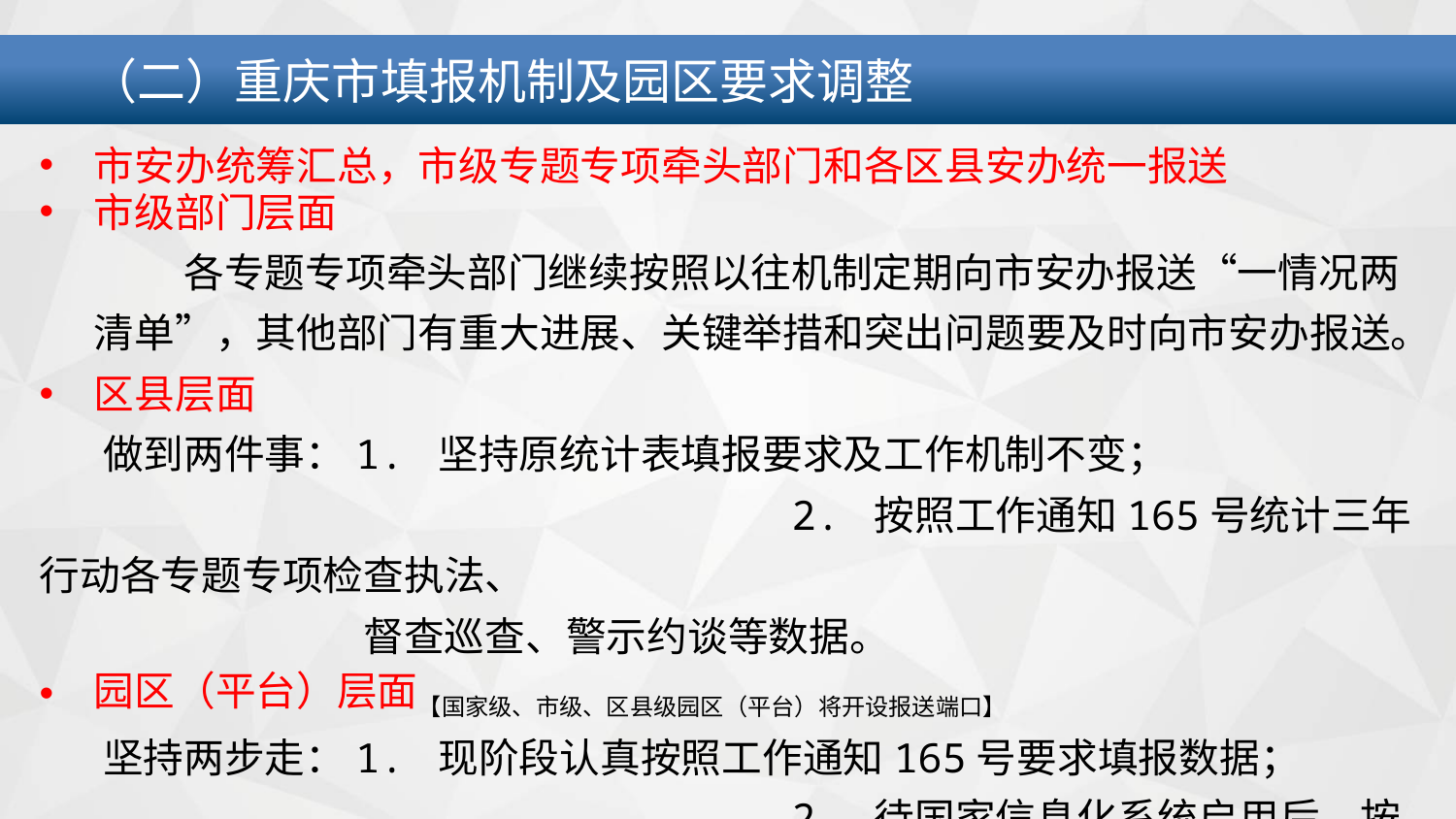

（二）重庆市填报机制及园区要求调整
# 市安办统筹汇总，市级专题专项牵头部门和各区县安办统一报送
市级部门层面
               各专题专项牵头部门继续按照以往机制定期向市安办报送“一情况两清单”，其他部门有重大进展、关键举措和突出问题要及时向市安办报送。
区县层面
      做到两件事：1. 坚持原统计表填报要求及工作机制不变；
                               2. 按照工作通知165号统计三年行动各专题专项检查执法、
                                   督查巡查、警示约谈等数据。
园区（平台）层面【国家级、市级、区县级园区（平台）将开设报送端口】
      坚持两步走：1. 现阶段认真按照工作通知165号要求填报数据；
                               2. 待国家信息化系统启用后，按照国家要求填报各项信息。